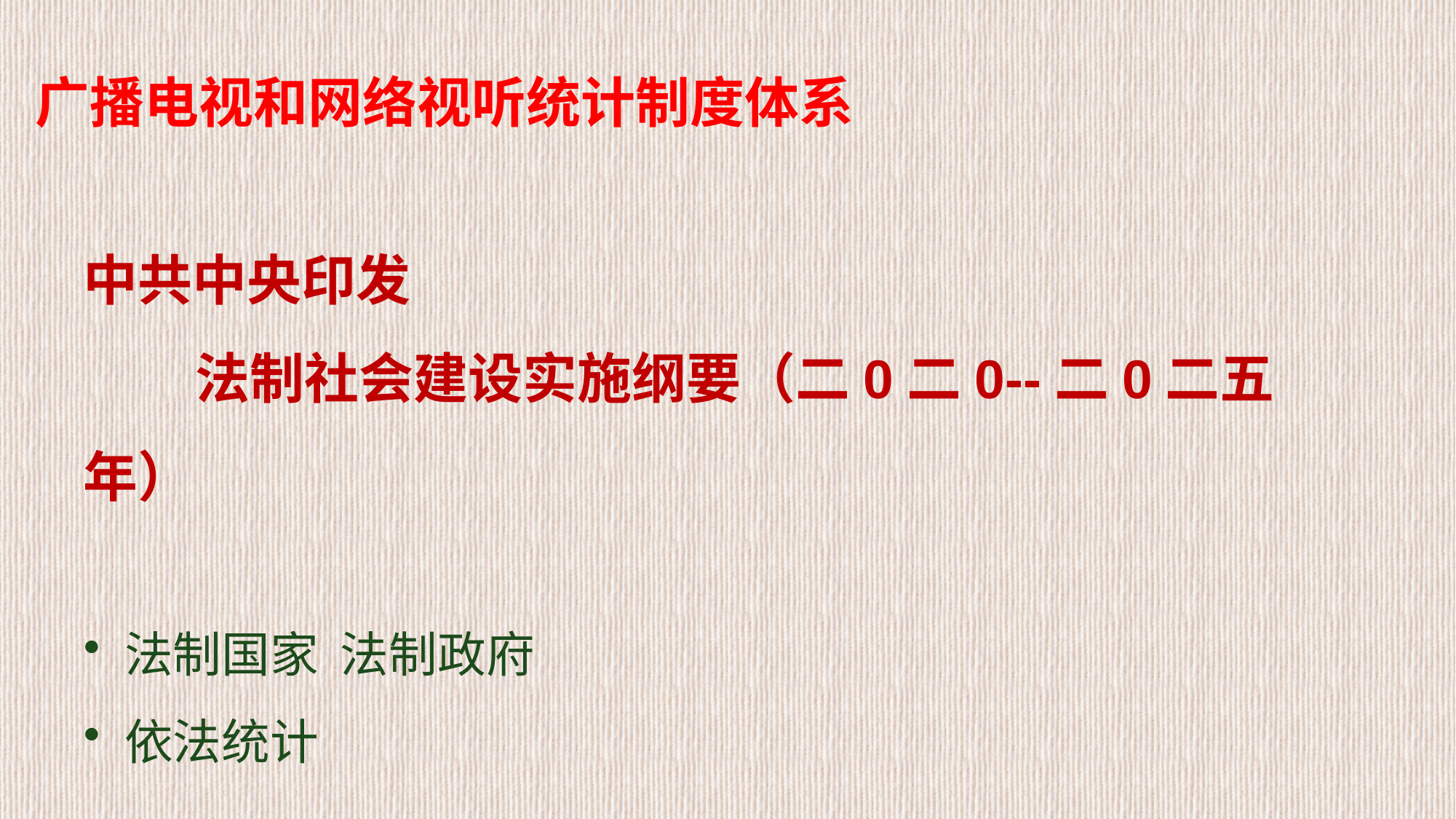

# 广播电视和网络视听统计制度体系
中共中央印发
        法制社会建设实施纲要（二0二0--二0二五年）

法制国家  法制政府
依法统计